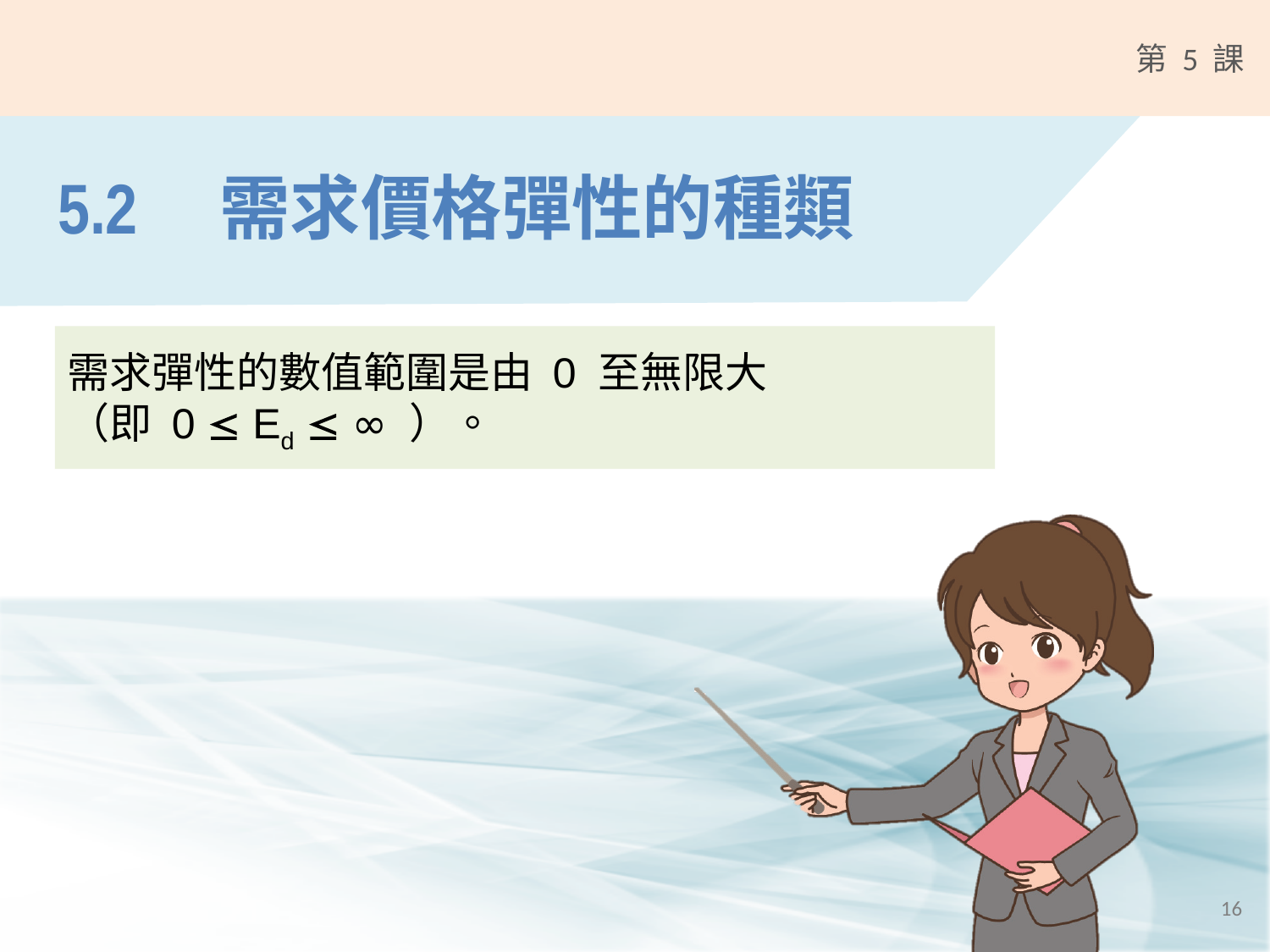

# 5.2	需求價格彈性的種類
需求彈性的數值範圍是由 0 至無限大
（即 0 ≤ Ed ≤ ∞ ）。
16